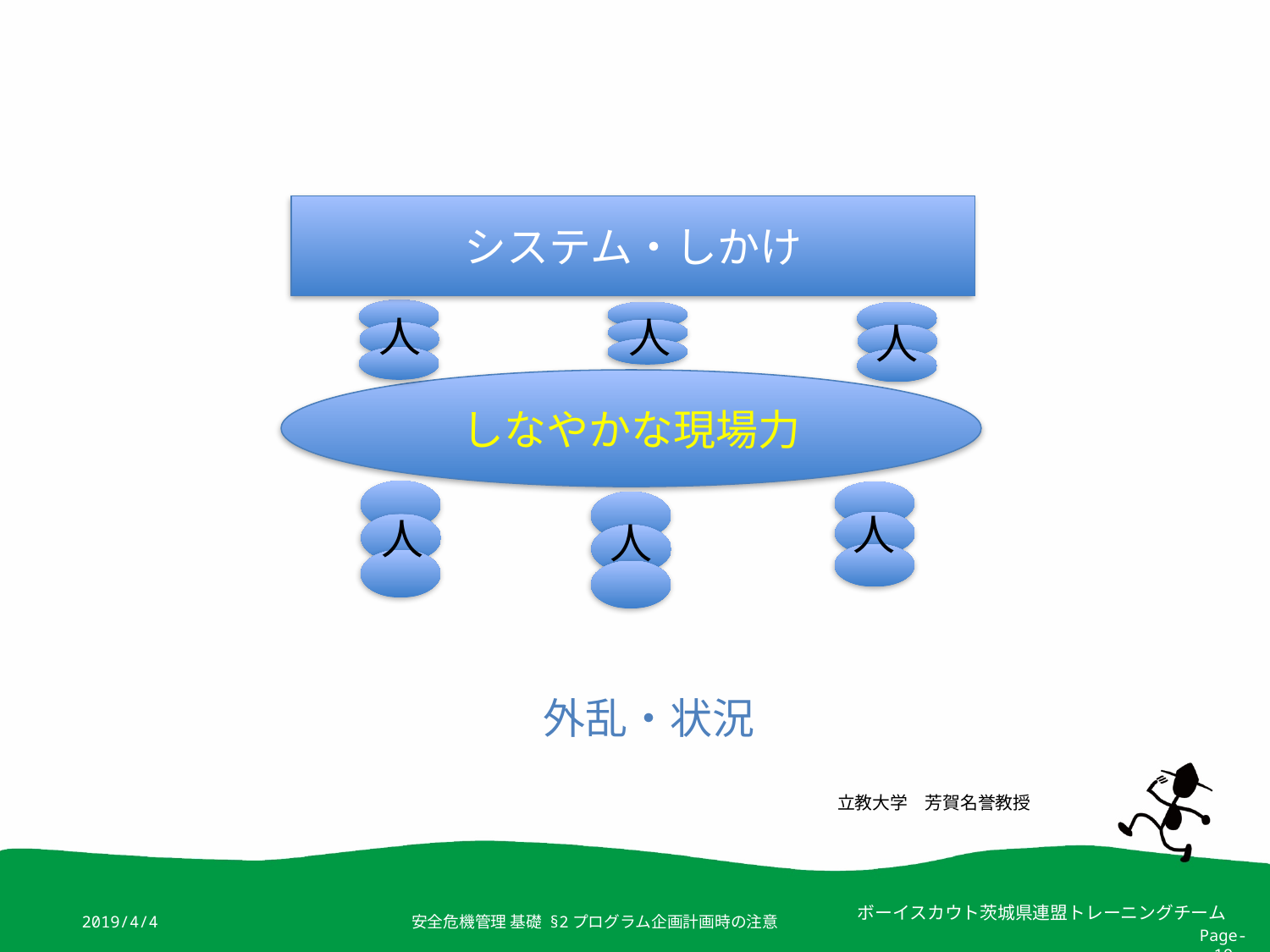

システム・しかけ

人
人
人
しなやかな現場力

人
人
人
外乱・状況
立教大学　芳賀名誉教授
2019/4/4
安全危機管理 基礎 §2プログラム企画計画時の注意
Page-19